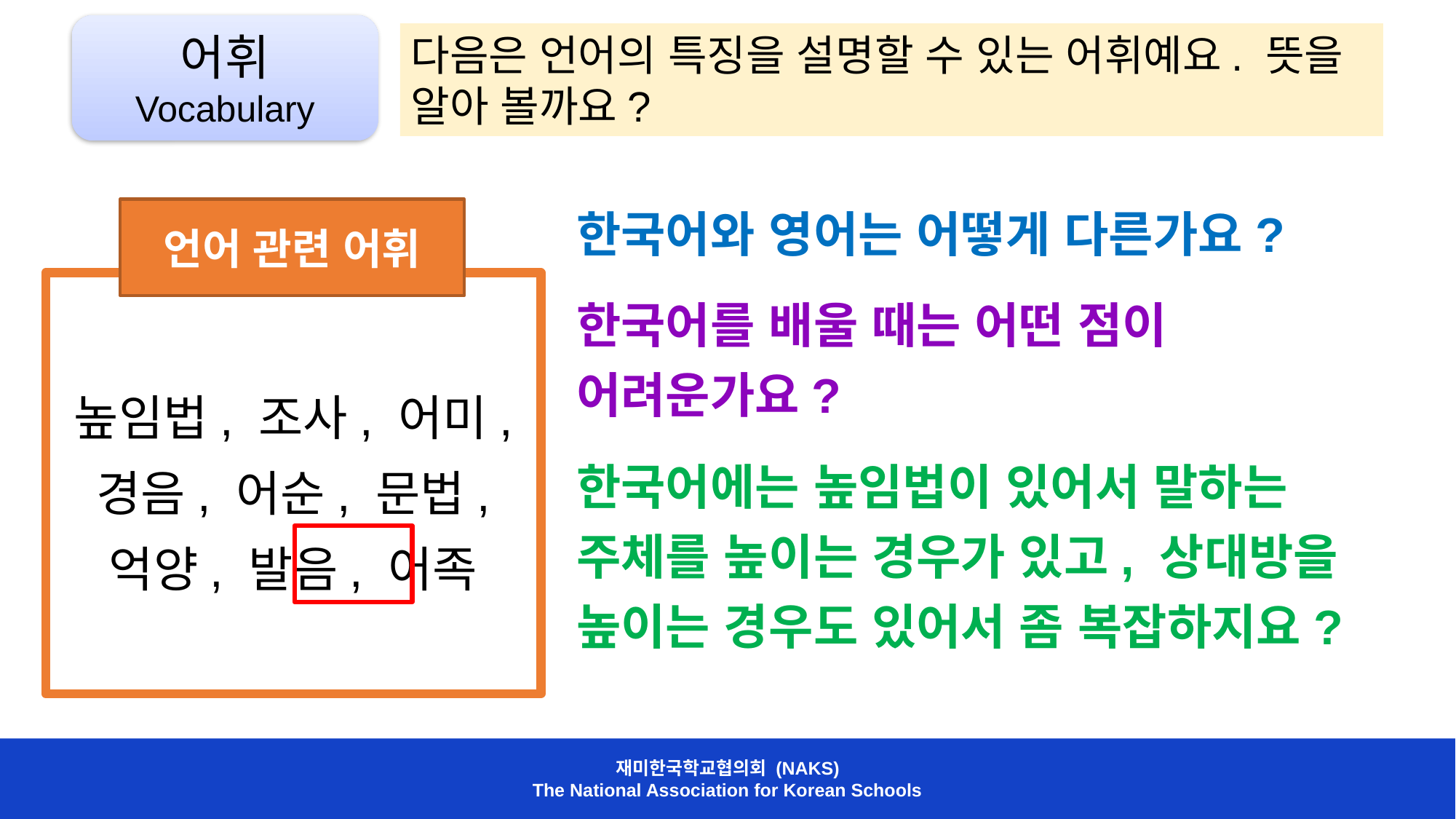

어휘 Vocabulary
다음은 언어의 특징을 설명할 수 있는 어휘예요. 뜻을 알아 볼까요?
한국어와 영어는 어떻게 다른가요?
언어 관련 어휘
높임법, 조사, 어미, 경음, 어순, 문법, 억양, 발음, 어족
한국어를 배울 때는 어떤 점이 어려운가요?
한국어에는 높임법이 있어서 말하는 주체를 높이는 경우가 있고, 상대방을 높이는 경우도 있어서 좀 복잡하지요?

재미한국학교협의회 (NAKS)
The National Association for Korean Schools